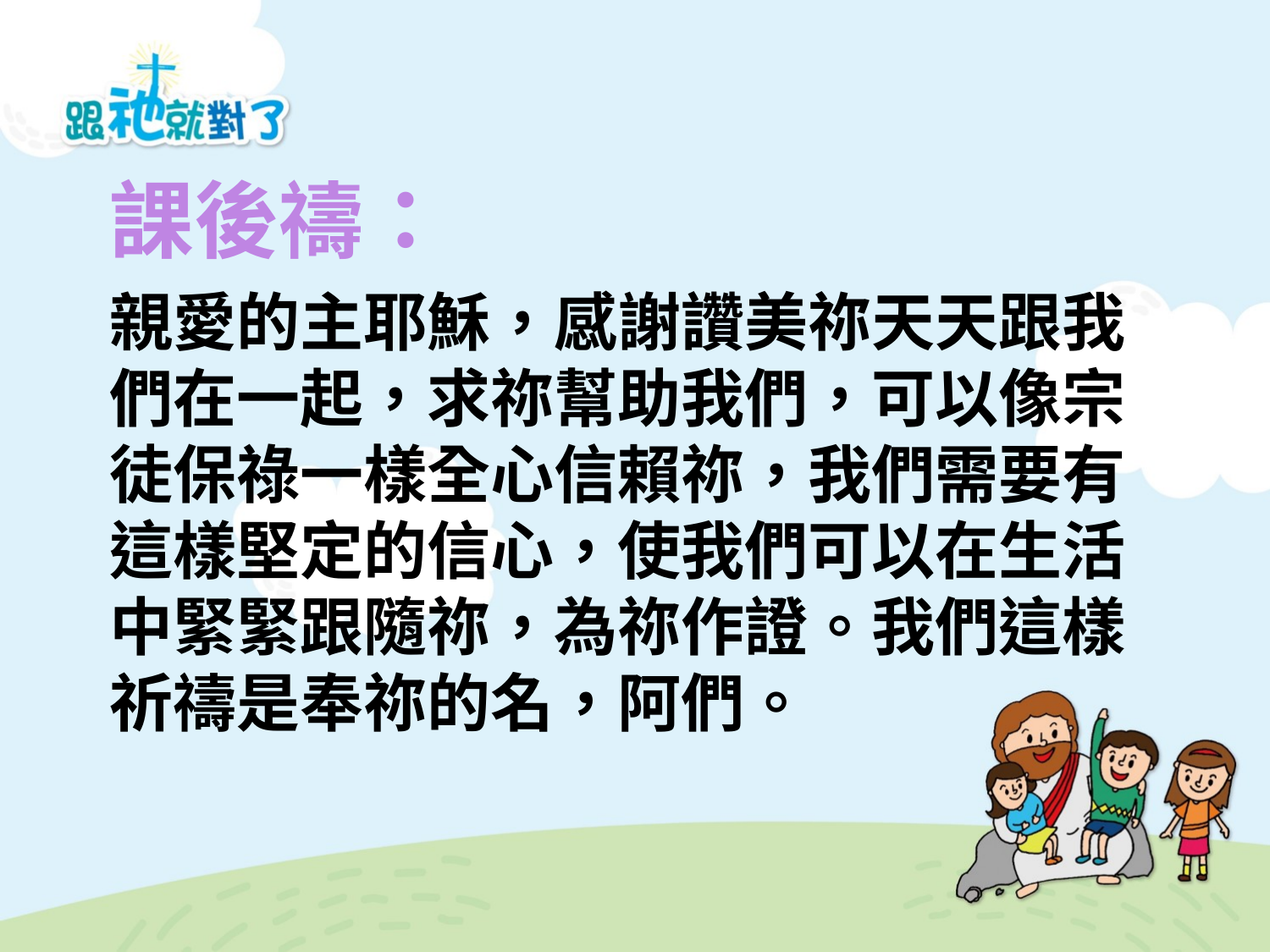

課後禱：
親愛的主耶穌，感謝讚美祢天天跟我們在一起，求祢幫助我們，可以像宗徒保祿一樣全心信賴祢，我們需要有這樣堅定的信心，使我們可以在生活中緊緊跟隨祢，為祢作證。我們這樣祈禱是奉祢的名，阿們。